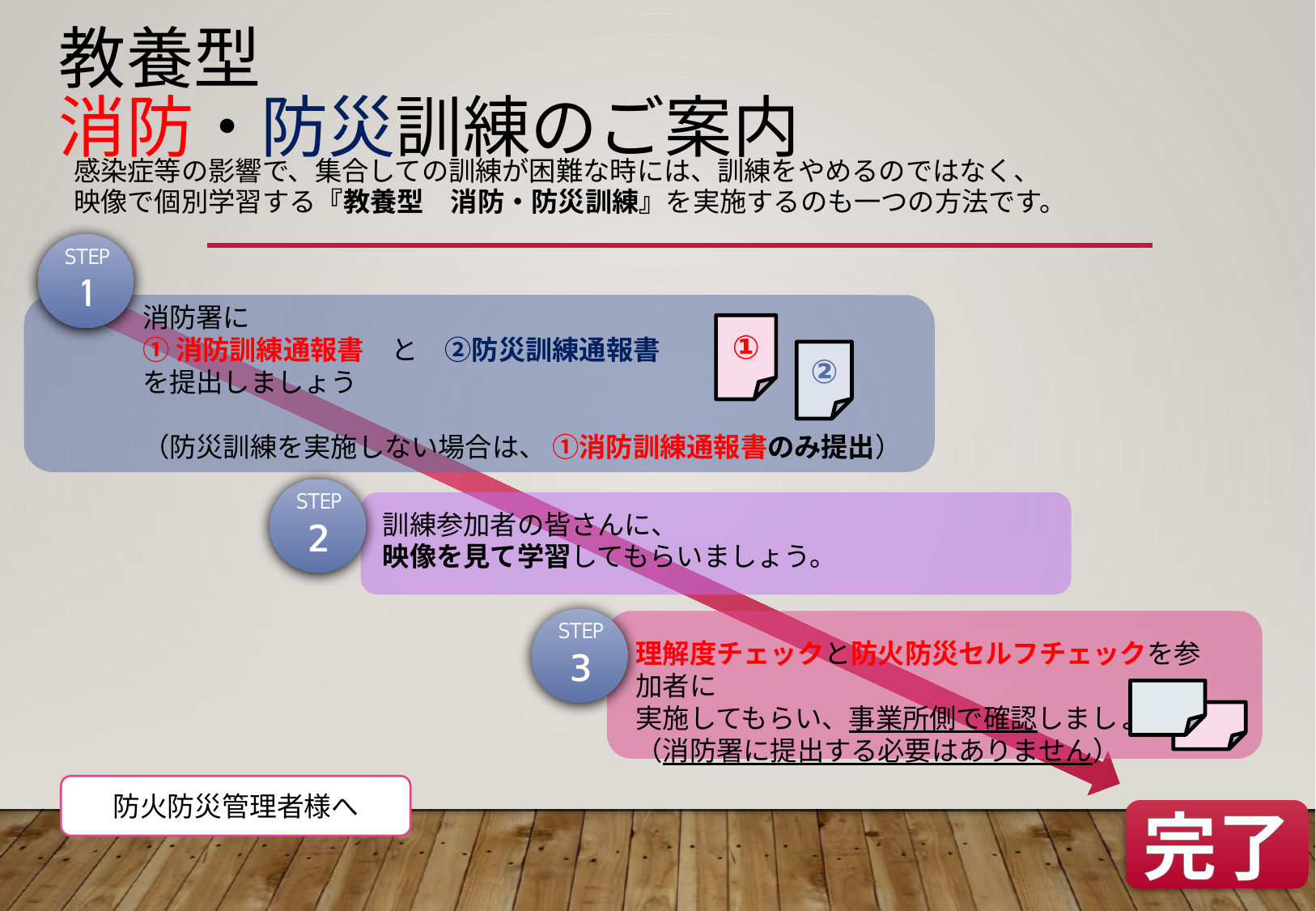

教養型
消防・防災訓練のご案内
感染症等の影響で、集合しての訓練が困難な時には、訓練をやめるのではなく、
映像で個別学習する『教養型　消防・防災訓練』を実施するのも一つの方法です。

STEP
1
消防署に
①消防訓練通報書　と　②防災訓練通報書
を提出しましょう

（防災訓練を実施しない場合は、 ①消防訓練通報書のみ提出）

①
②

STEP
2

訓練参加者の皆さんに、
映像を見て学習してもらいましょう。

STEP
3

理解度チェックと防火防災セルフチェックを参加者に
実施してもらい、事業所側で確認しましょう。
（消防署に提出する必要はありません）

防火防災管理者様へ
完了